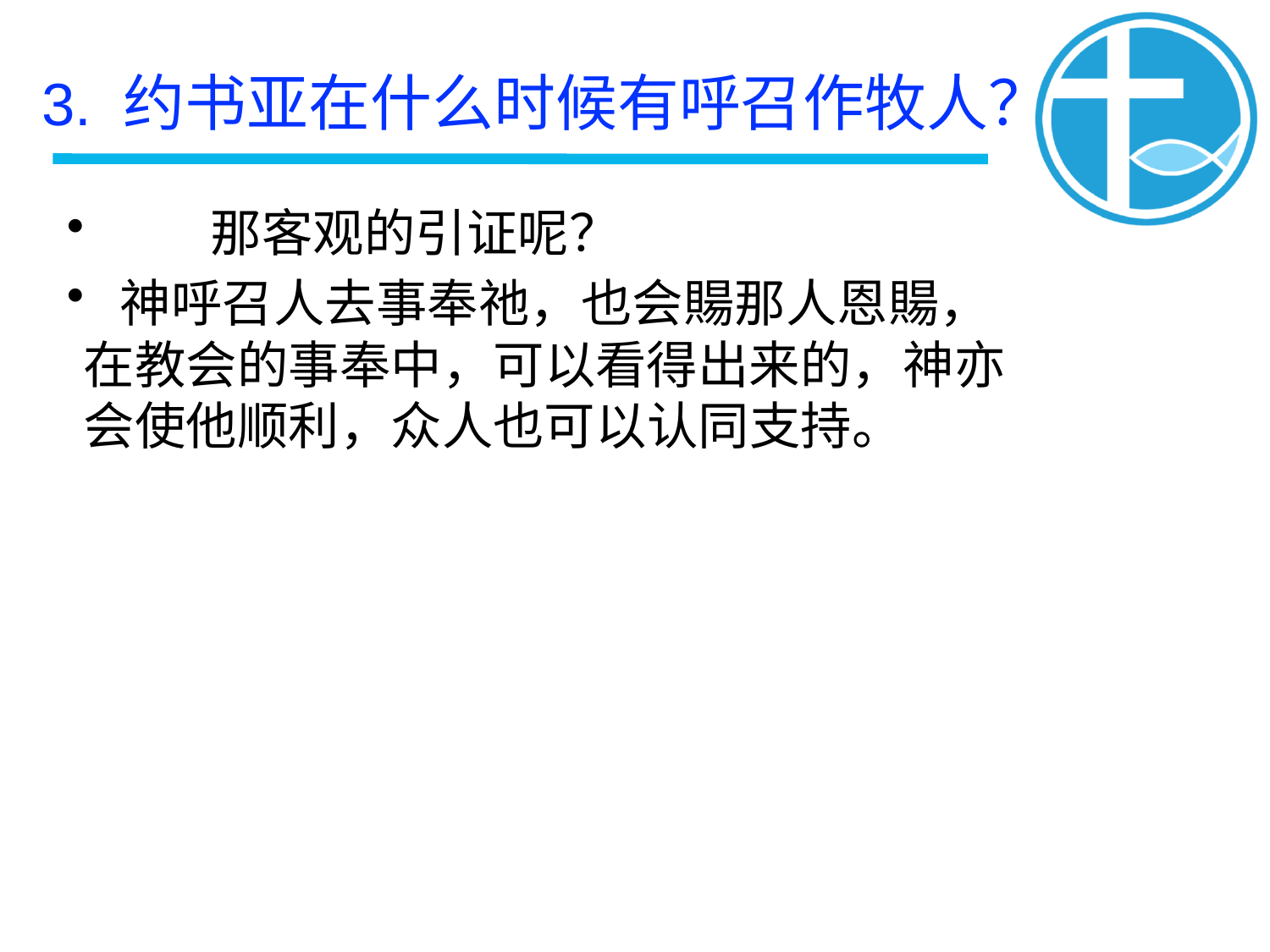

3. 约书亚在什么时候有呼召作牧人？
	那客观的引证呢？
  神呼召人去事奉祂，也会𧶽那人恩𧶽，在教会的事奉中，可以看得出来的，神亦会使他顺利，众人也可以认同支持。